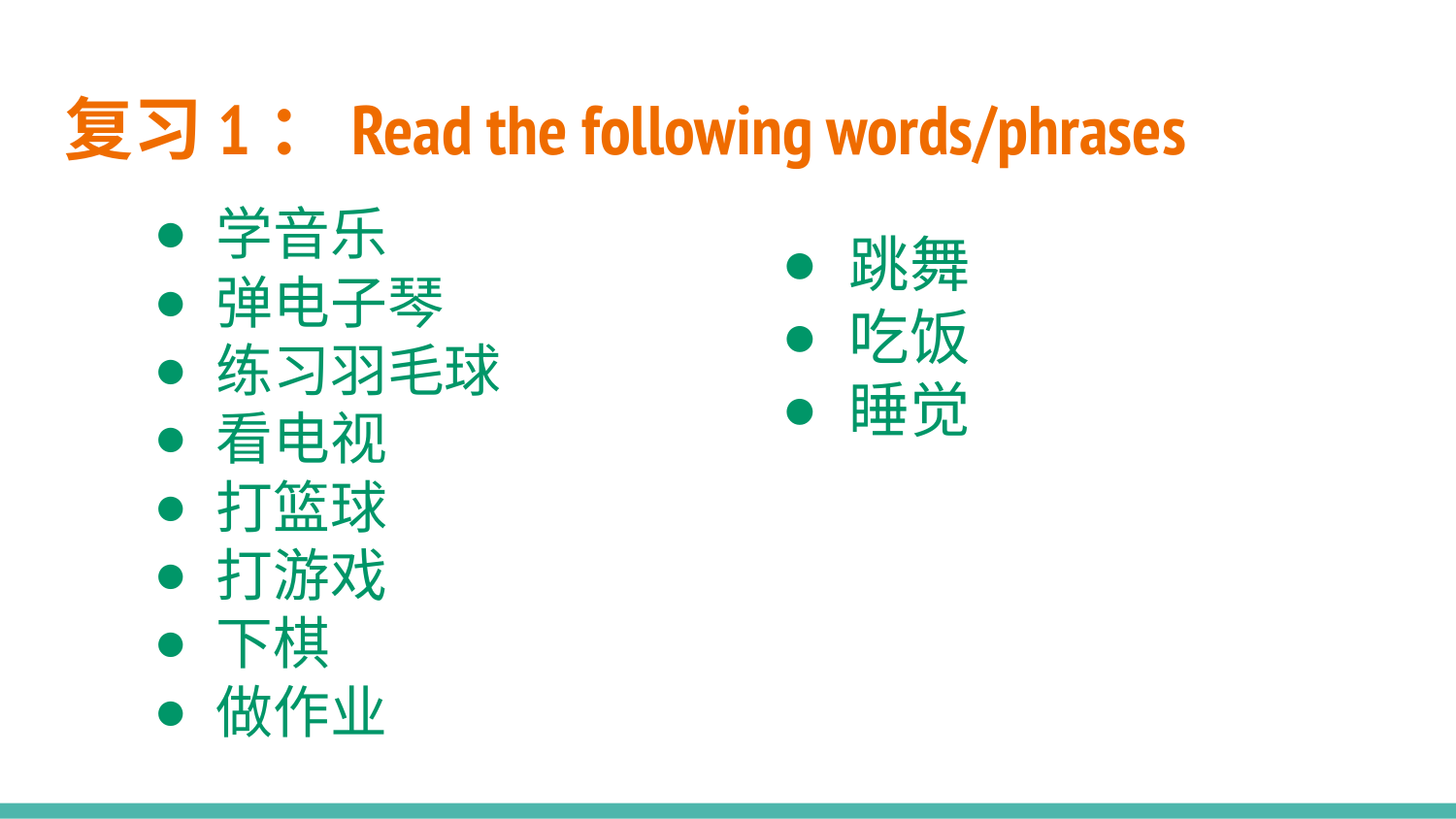

# 复习1：Read the following words/phrases
学音乐
弹电子琴
练习羽毛球
看电视
打篮球
打游戏
下棋
做作业
跳舞
吃饭
睡觉